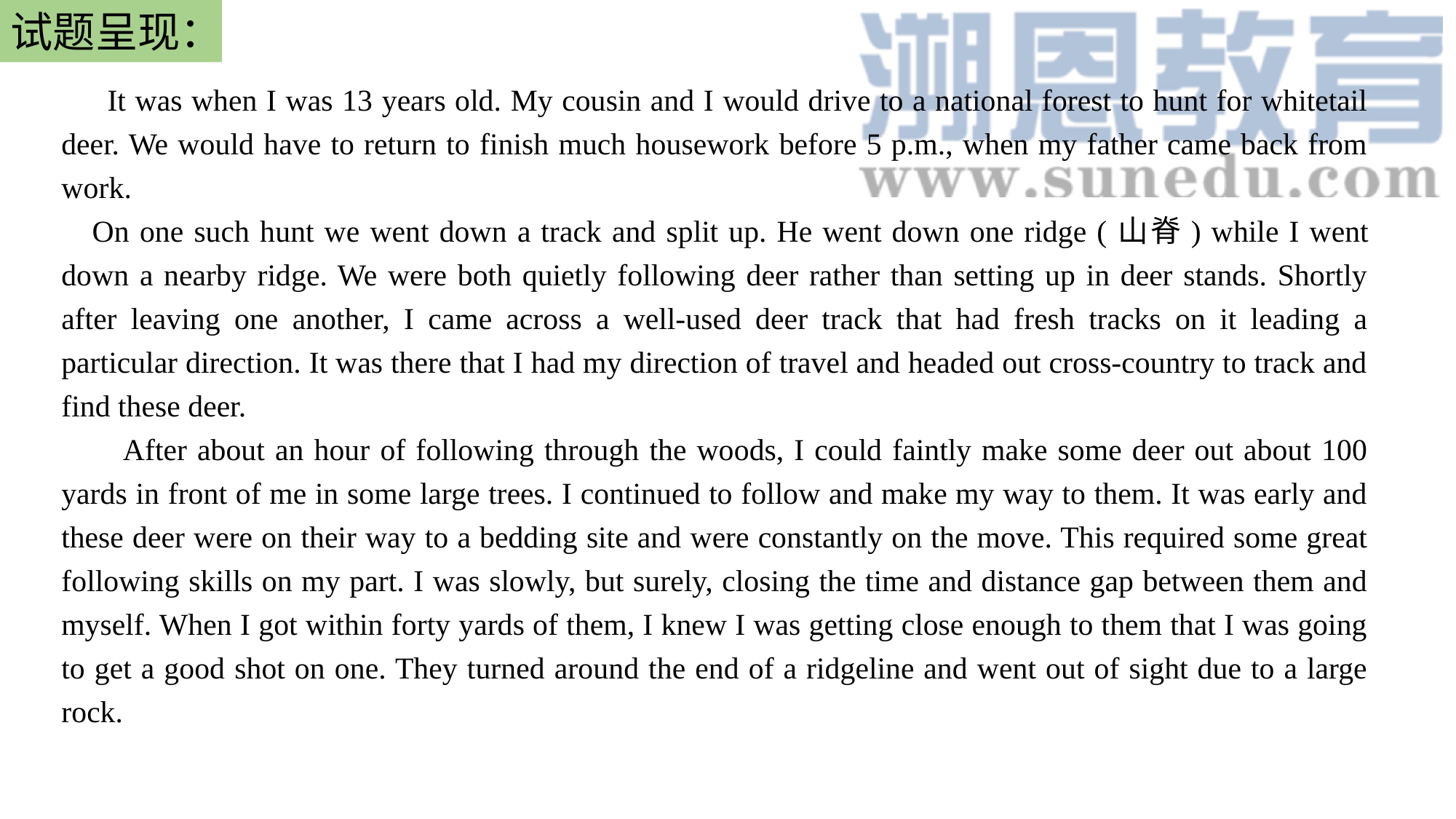

试题呈现：
     It was when I was 13 years old. My cousin and I would drive to a national forest to hunt for whitetail deer. We would have to return to finish much housework before 5 p.m., when my father came back from work.
   On one such hunt we went down a track and split up. He went down one ridge (山脊) while I went down a nearby ridge. We were both quietly following deer rather than setting up in deer stands. Shortly after leaving one another, I came across a well-used deer track that had fresh tracks on it leading a particular direction. It was there that I had my direction of travel and headed out cross-country to track and find these deer.
      After about an hour of following through the woods, I could faintly make some deer out about 100 yards in front of me in some large trees. I continued to follow and make my way to them. It was early and these deer were on their way to a bedding site and were constantly on the move. This required some great following skills on my part. I was slowly, but surely, closing the time and distance gap between them and myself. When I got within forty yards of them, I knew I was getting close enough to them that I was going to get a good shot on one. They turned around the end of a ridgeline and went out of sight due to a large rock.